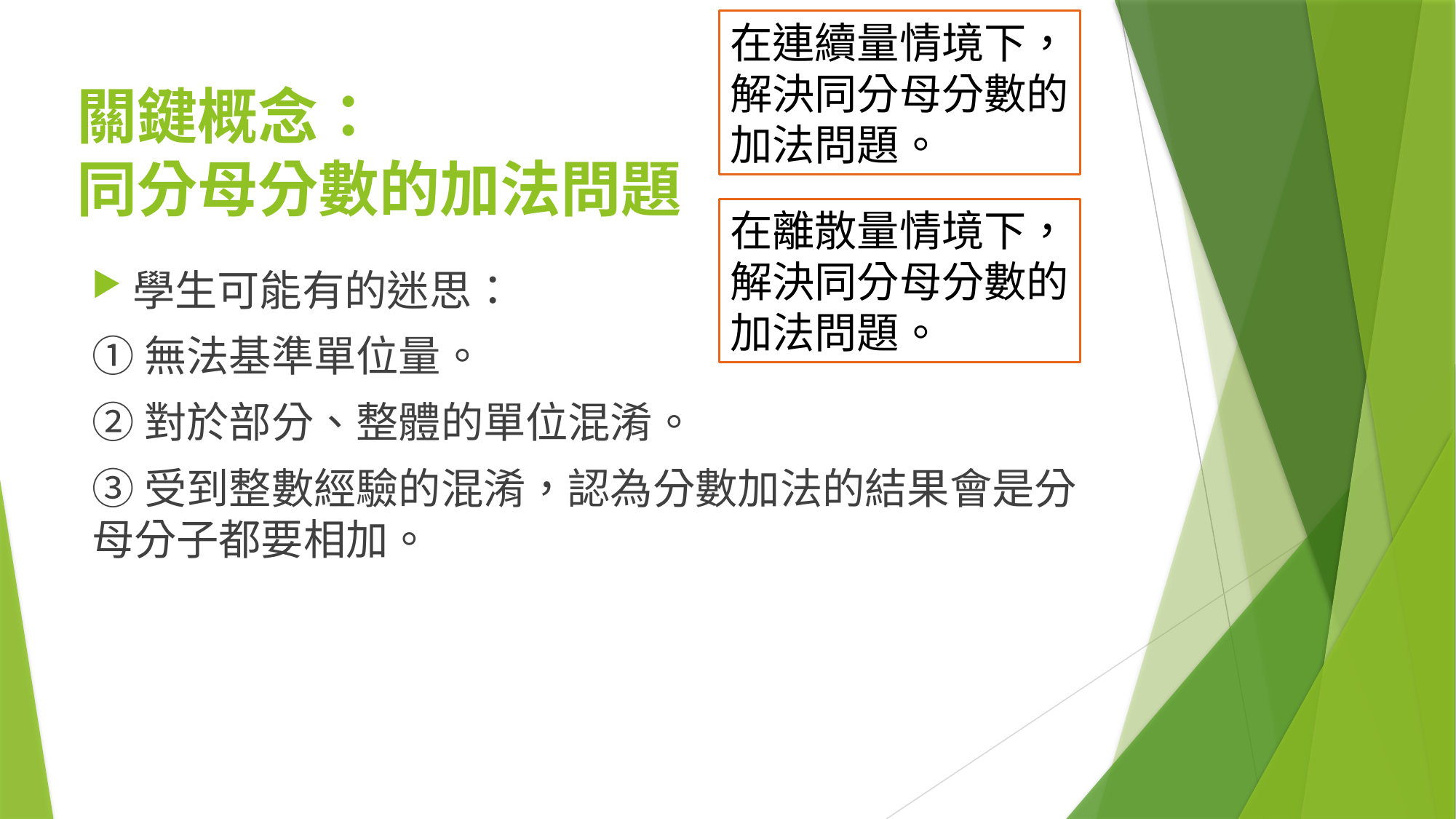

在連續量情境下，解決同分母分數的加法問題。
# 關鍵概念： 同分母分數的加法問題
在離散量情境下，解決同分母分數的加法問題。
學生可能有的迷思：
①無法基準單位量。
②對於部分、整體的單位混淆。
③受到整數經驗的混淆，認為分數加法的結果會是分母分子都要相加。